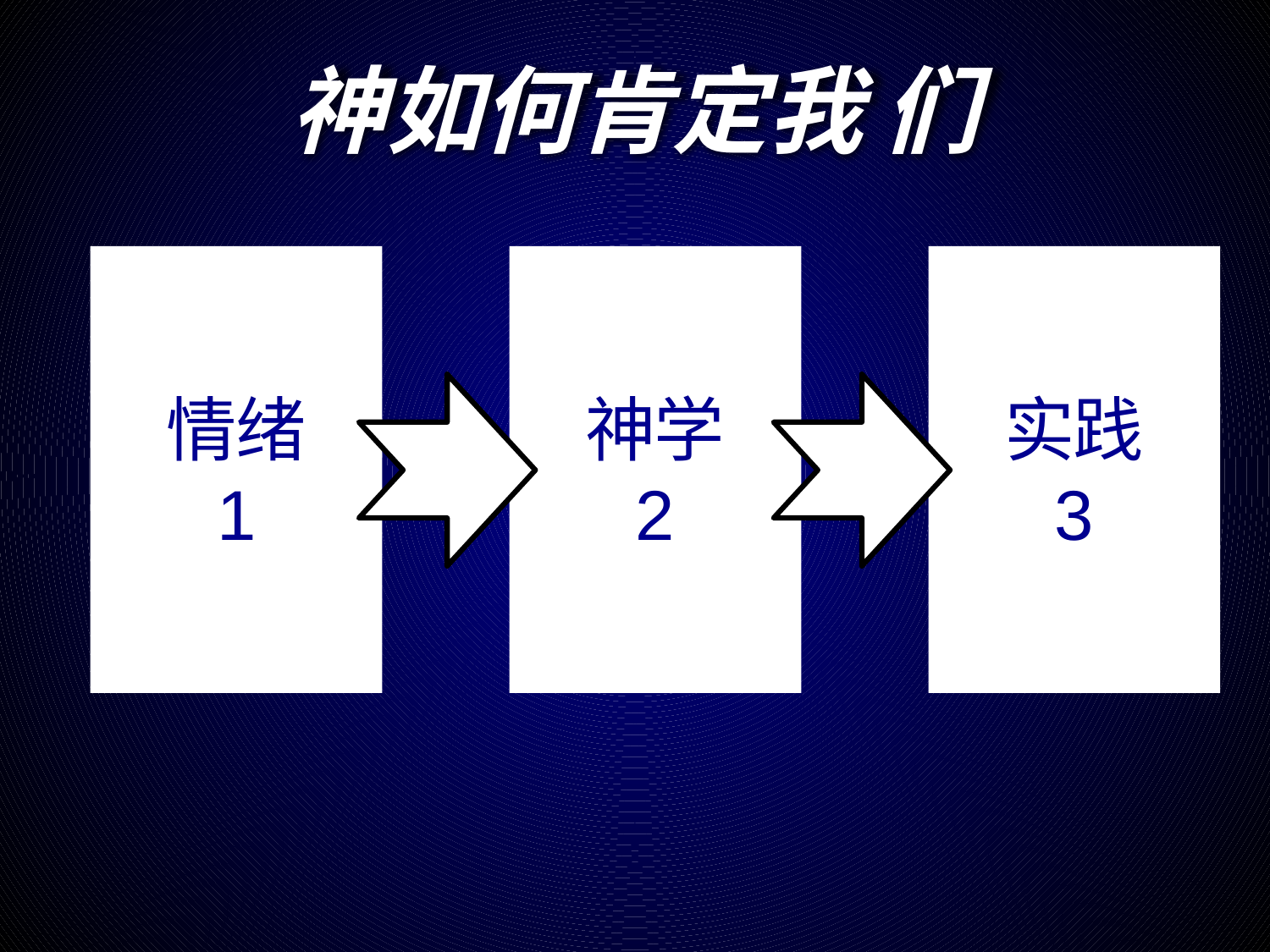

神如何肯定我 们
情绪
1
神学
2
实践
3